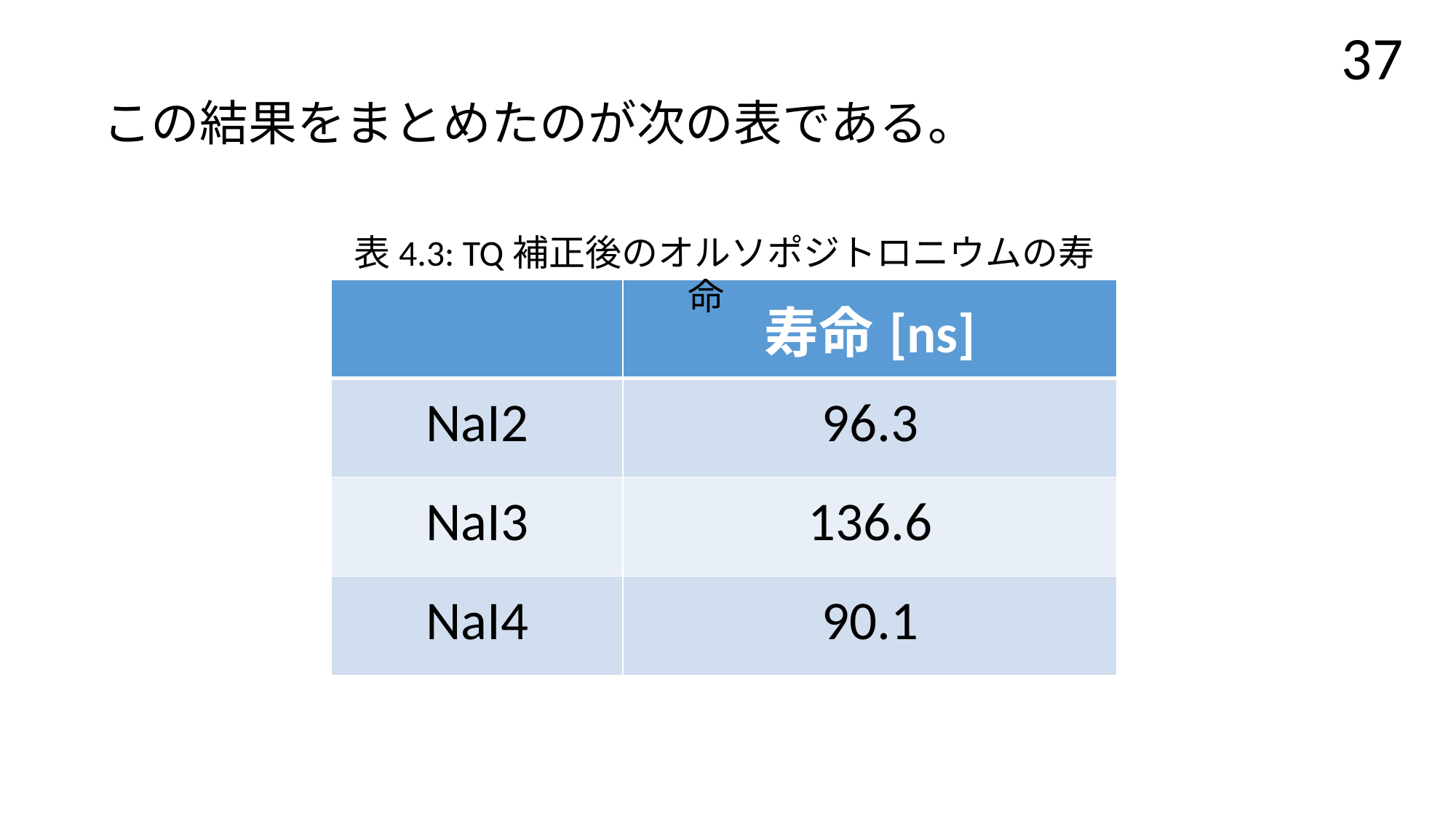

37
この結果をまとめたのが次の表である。
表4.3: TQ補正後のオルソポジトロニウムの寿命
|  | 寿命[ns] |
| --- | --- |
| NaI2 | 96.3 |
| NaI3 | 136.6 |
| NaI4 | 90.1 |